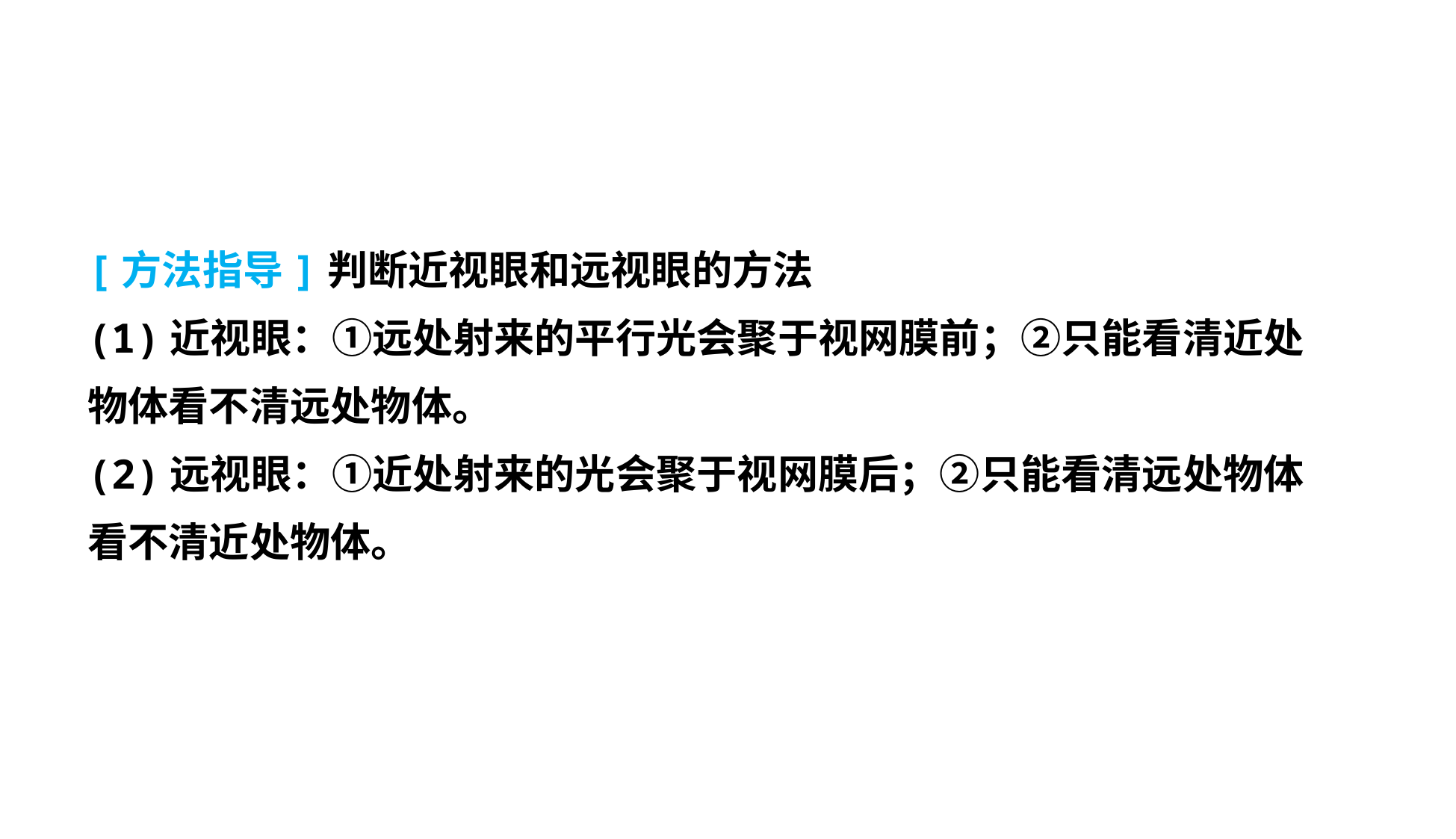

[方法指导]判断近视眼和远视眼的方法
(1)近视眼：①远处射来的平行光会聚于视网膜前；②只能看清近处物体看不清远处物体。
(2)远视眼：①近处射来的光会聚于视网膜后；②只能看清远处物体看不清近处物体。